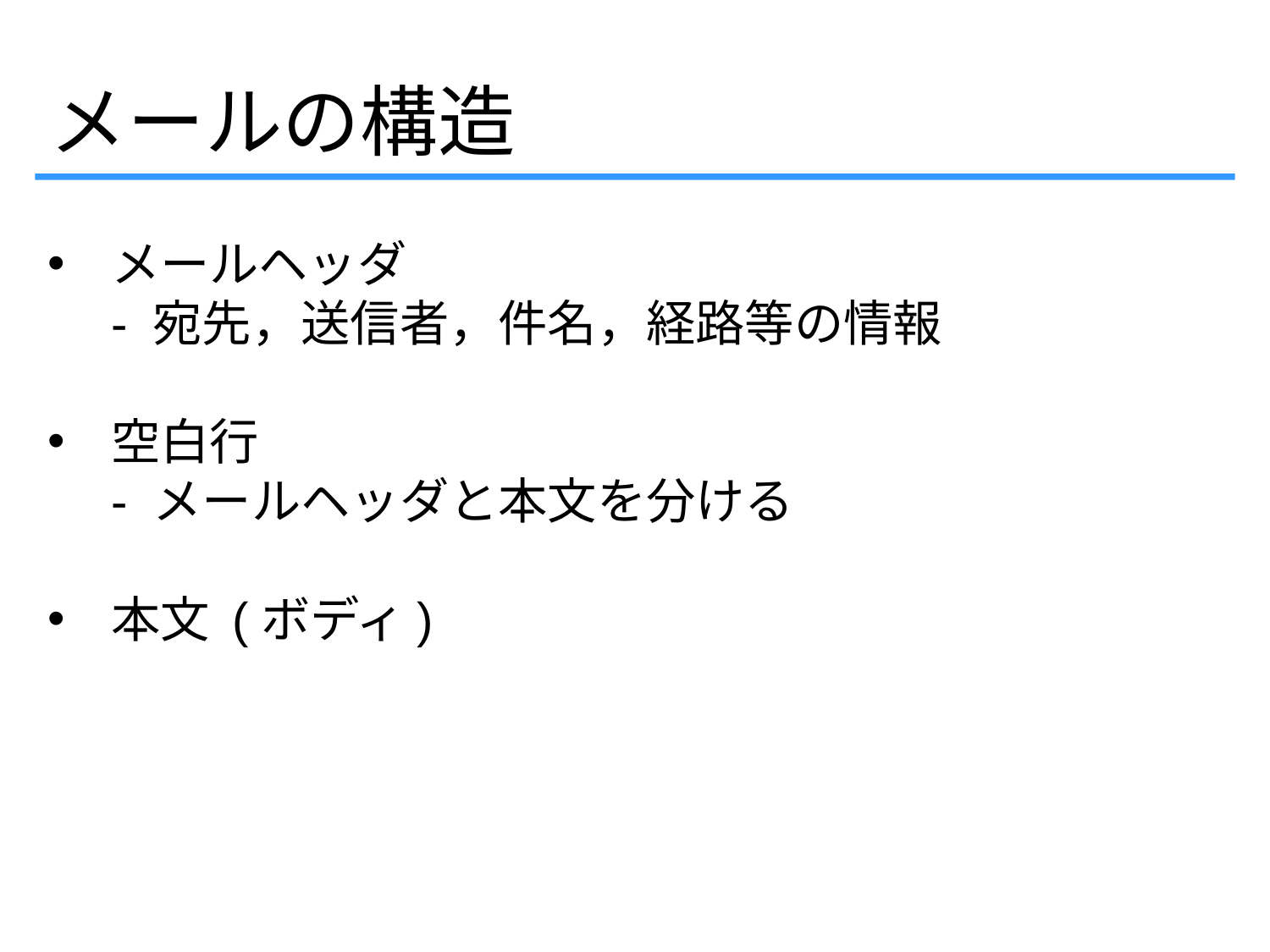

メールの構造

メールヘッダ
- 宛先，送信者，件名，経路等の情報

空白行
- メールヘッダと本文を分ける

本文 (ボディ)